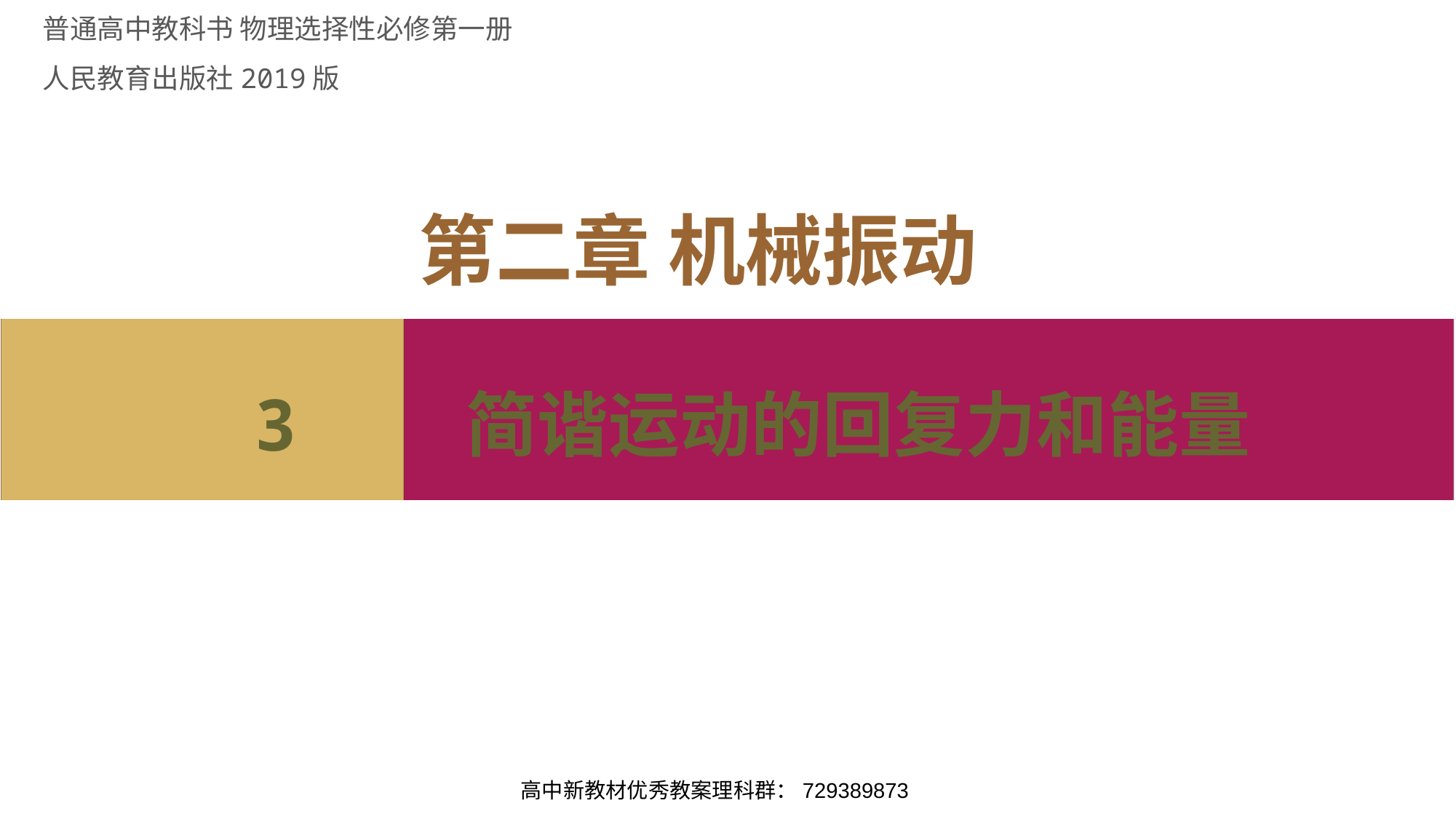

普通高中教科书 物理选择性必修第一册
人民教育出版社2019版
  第二章 机械振动
3　     简谐运动的回复力和能量